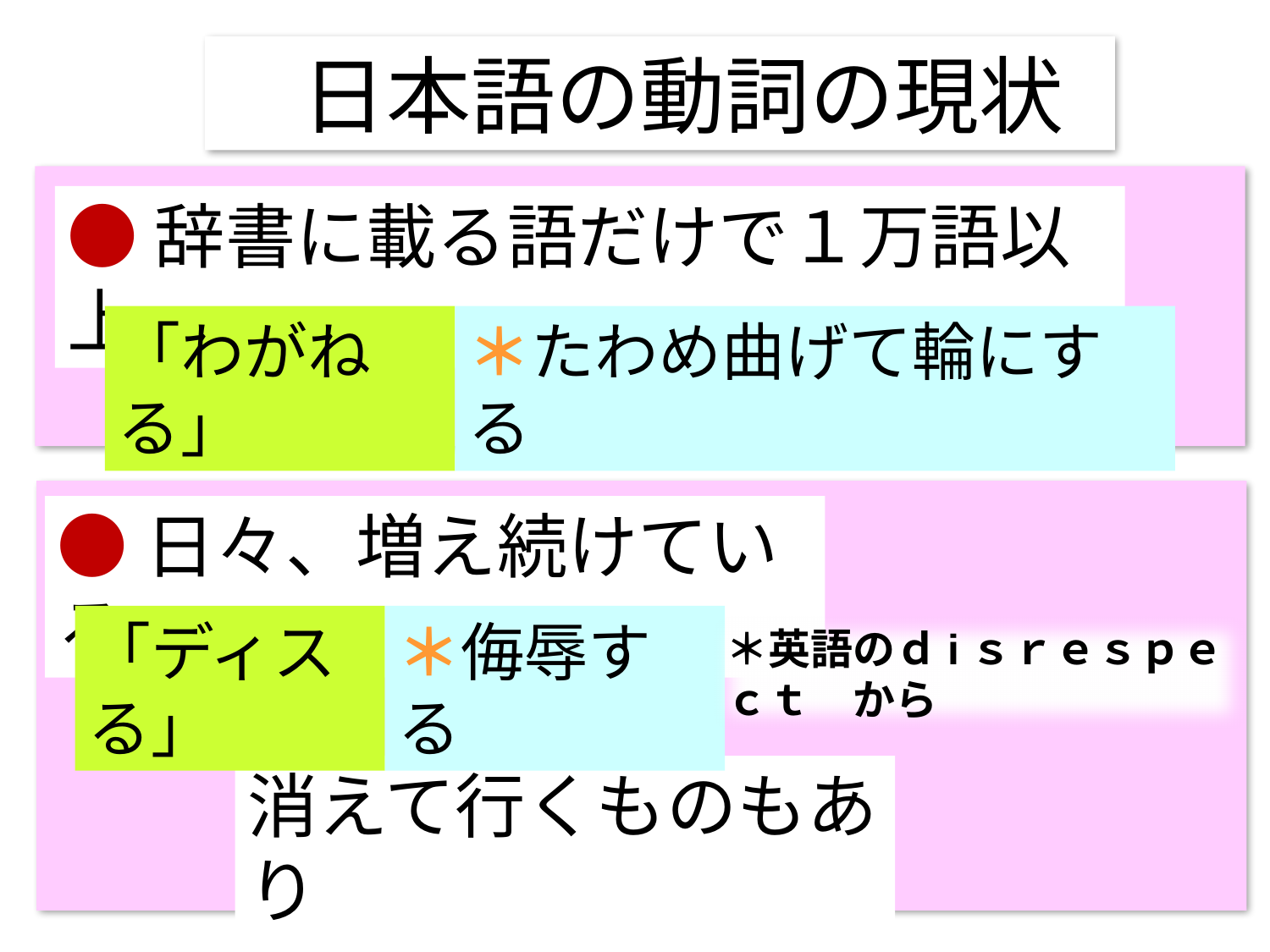

日本語の動詞の現状

●辞書に載る語だけで１万語以上
「わがねる」
＊たわめ曲げて輪にする

●日々、増え続けている
「ディスる」
＊侮辱する
＊英語のｄiｓｒｅｓｐｅｃｔ　から

消えて行くものもあり